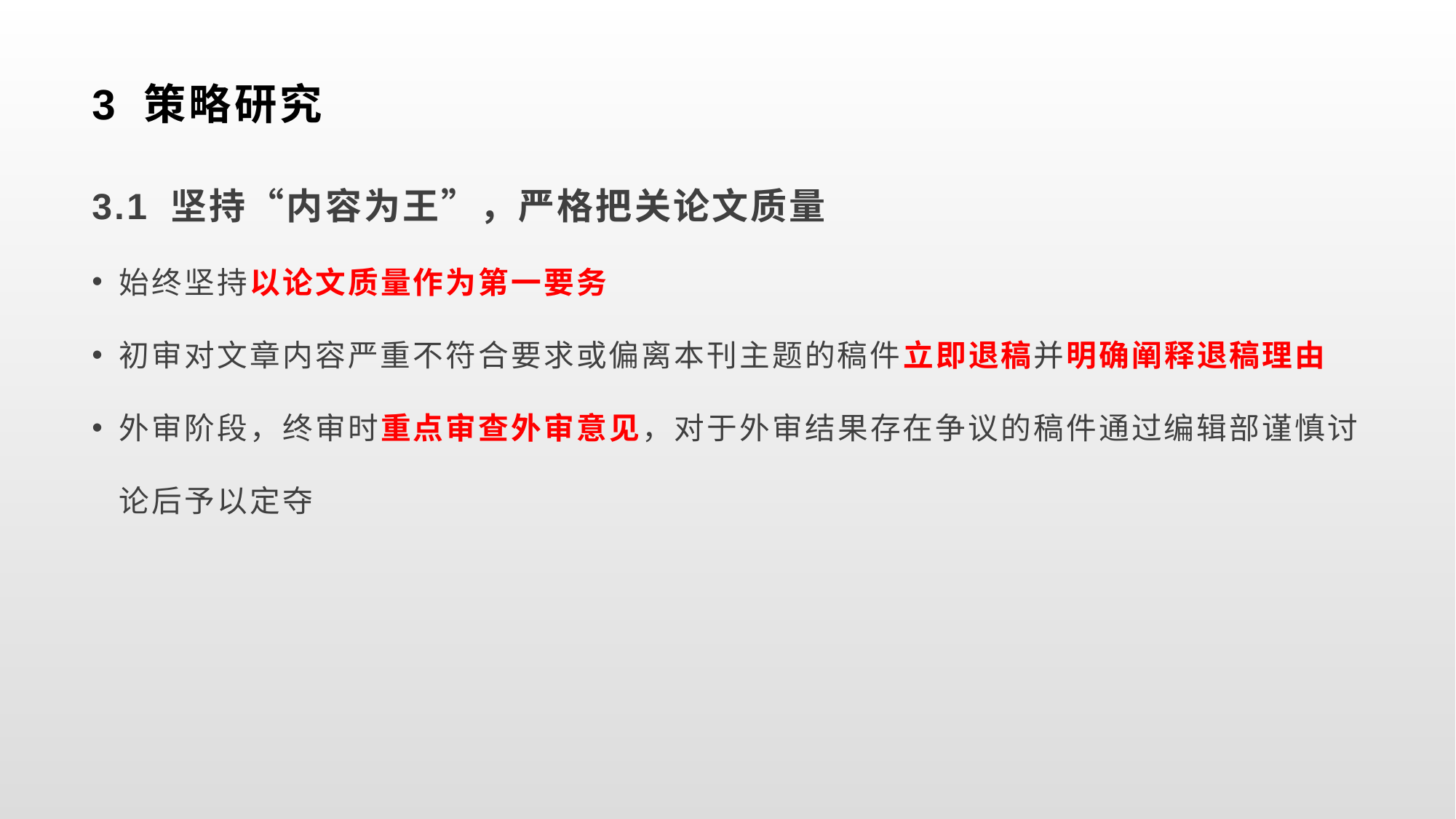

# 3 策略研究
3.1 坚持“内容为王”，严格把关论文质量
始终坚持以论文质量作为第一要务
初审对文章内容严重不符合要求或偏离本刊主题的稿件立即退稿并明确阐释退稿理由
外审阶段，终审时重点审查外审意见，对于外审结果存在争议的稿件通过编辑部谨慎讨论后予以定夺